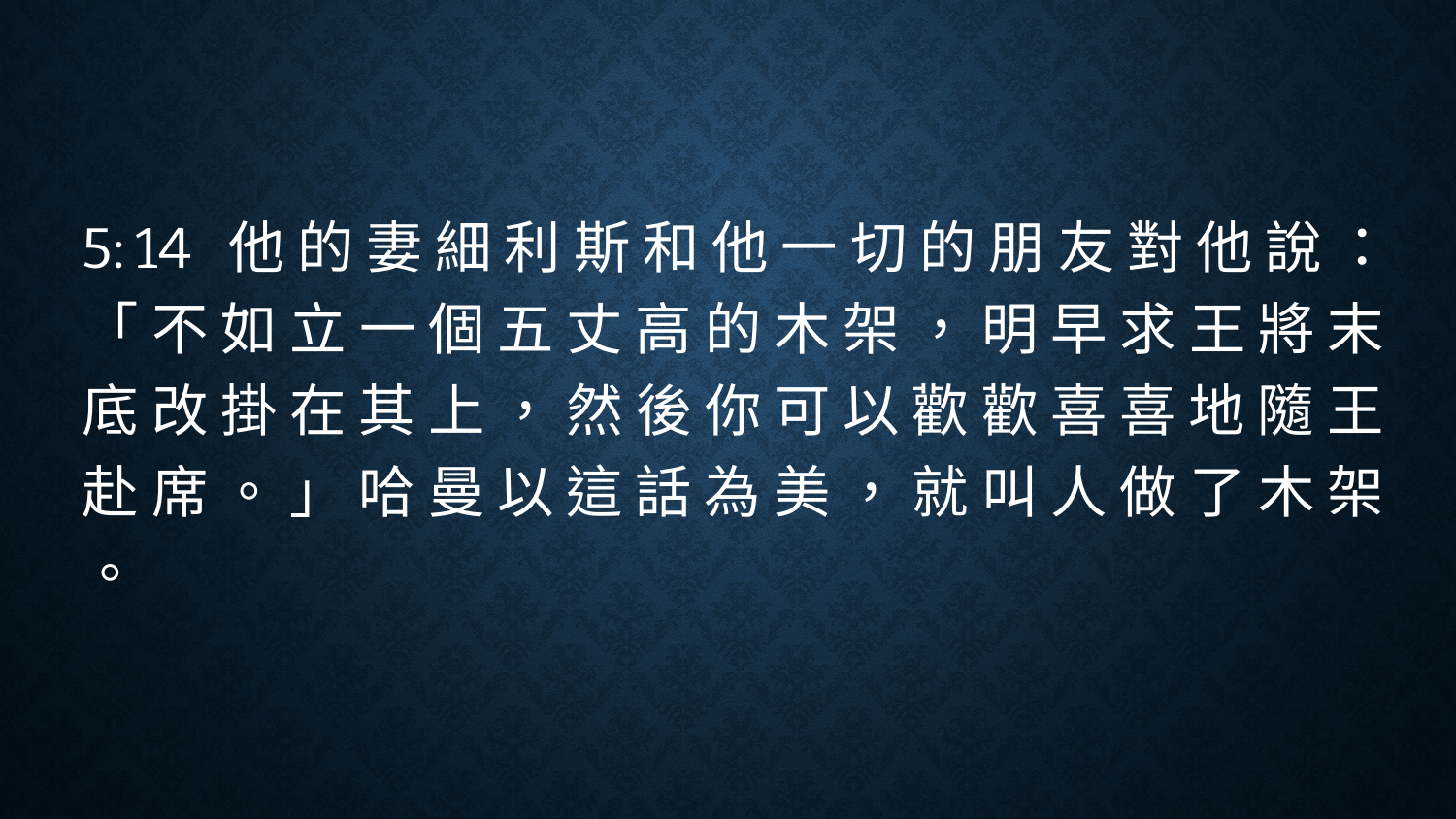

#
5: 14  他 的 妻 細 利 斯 和 他 一 切 的 朋 友 對 他 說 ： 「 不 如 立 一 個 五 丈 高 的 木 架 ， 明 早 求 王 將 末 底 改 掛 在 其 上 ， 然 後 你 可 以 歡 歡 喜 喜 地 隨 王 赴 席 。 」 哈 曼 以 這 話 為 美 ， 就 叫 人 做 了 木 架 。